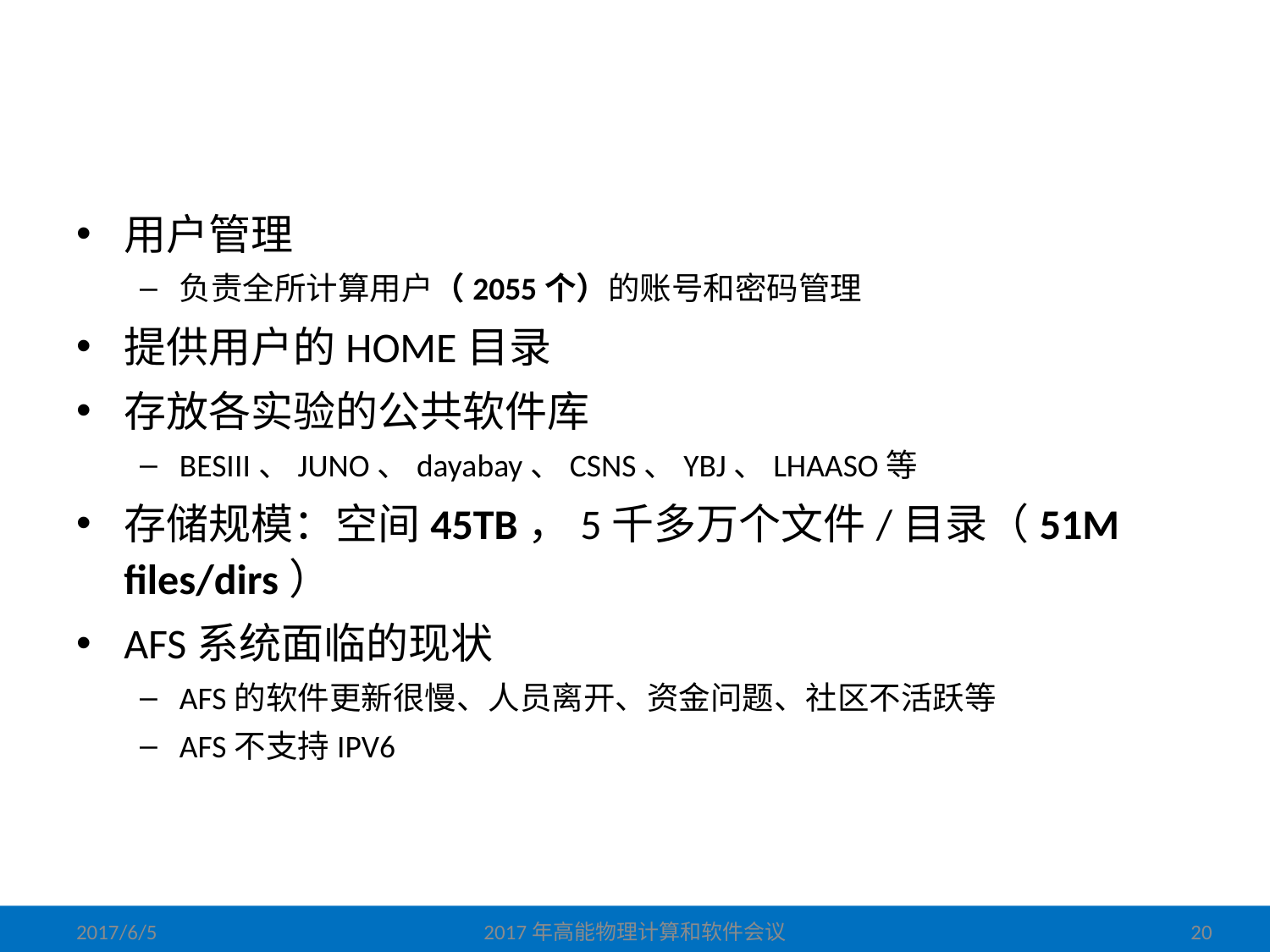

# 用户管理-AFS
用户管理
负责全所计算用户（2055个）的账号和密码管理
提供用户的HOME目录
存放各实验的公共软件库
BESIII、JUNO、dayabay、CSNS、YBJ、LHAASO等
存储规模：空间45TB，5千多万个文件/目录（51M files/dirs）
AFS系统面临的现状
AFS的软件更新很慢、人员离开、资金问题、社区不活跃等
AFS不支持IPV6

2017/6/5
2017年高能物理计算和软件会议
20